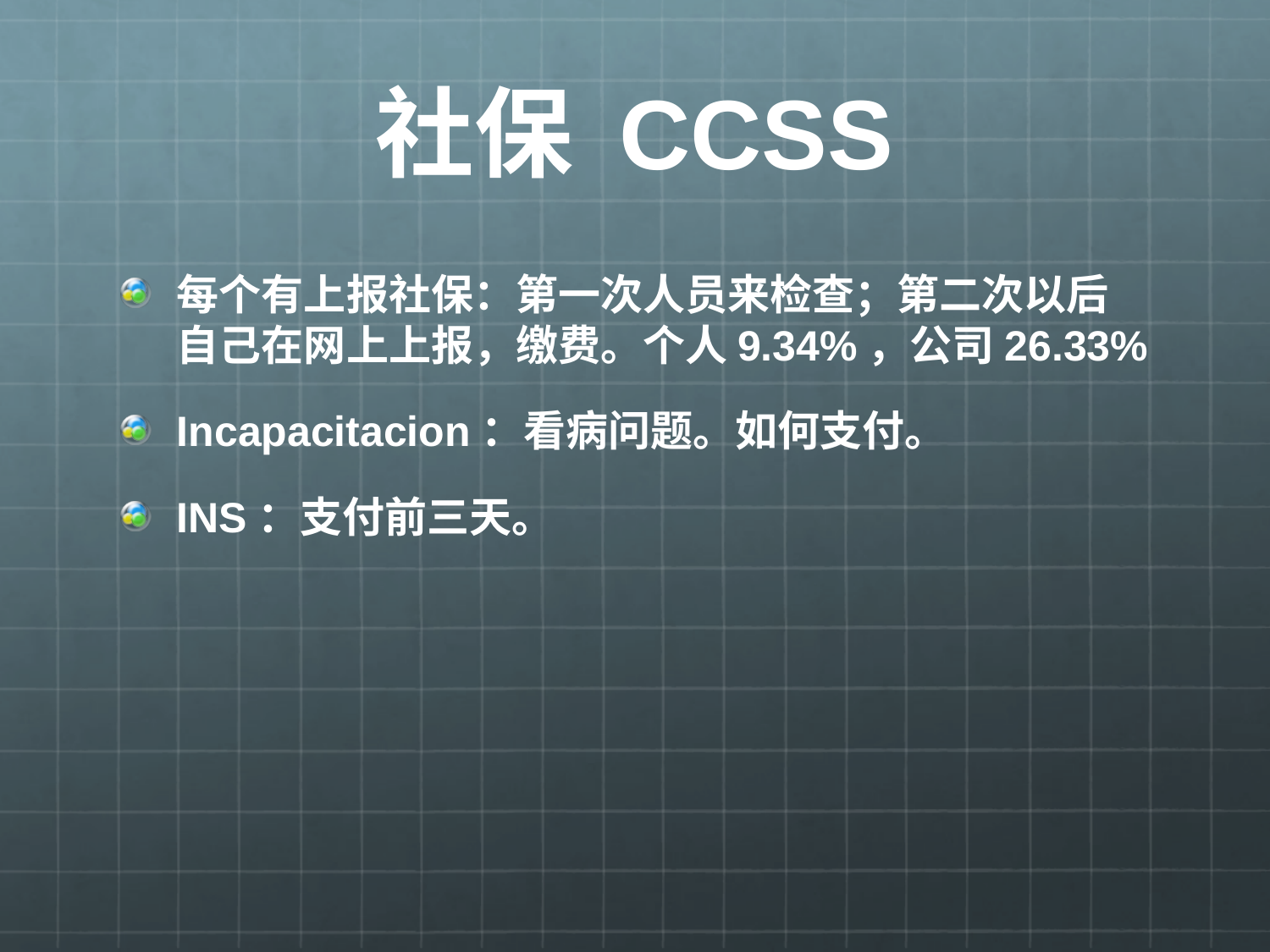

# 社保 CCSS
每个有上报社保：第一次人员来检查；第二次以后自己在网上上报，缴费。个人9.34%，公司26.33%
Incapacitacion：看病问题。如何支付。
INS：支付前三天。